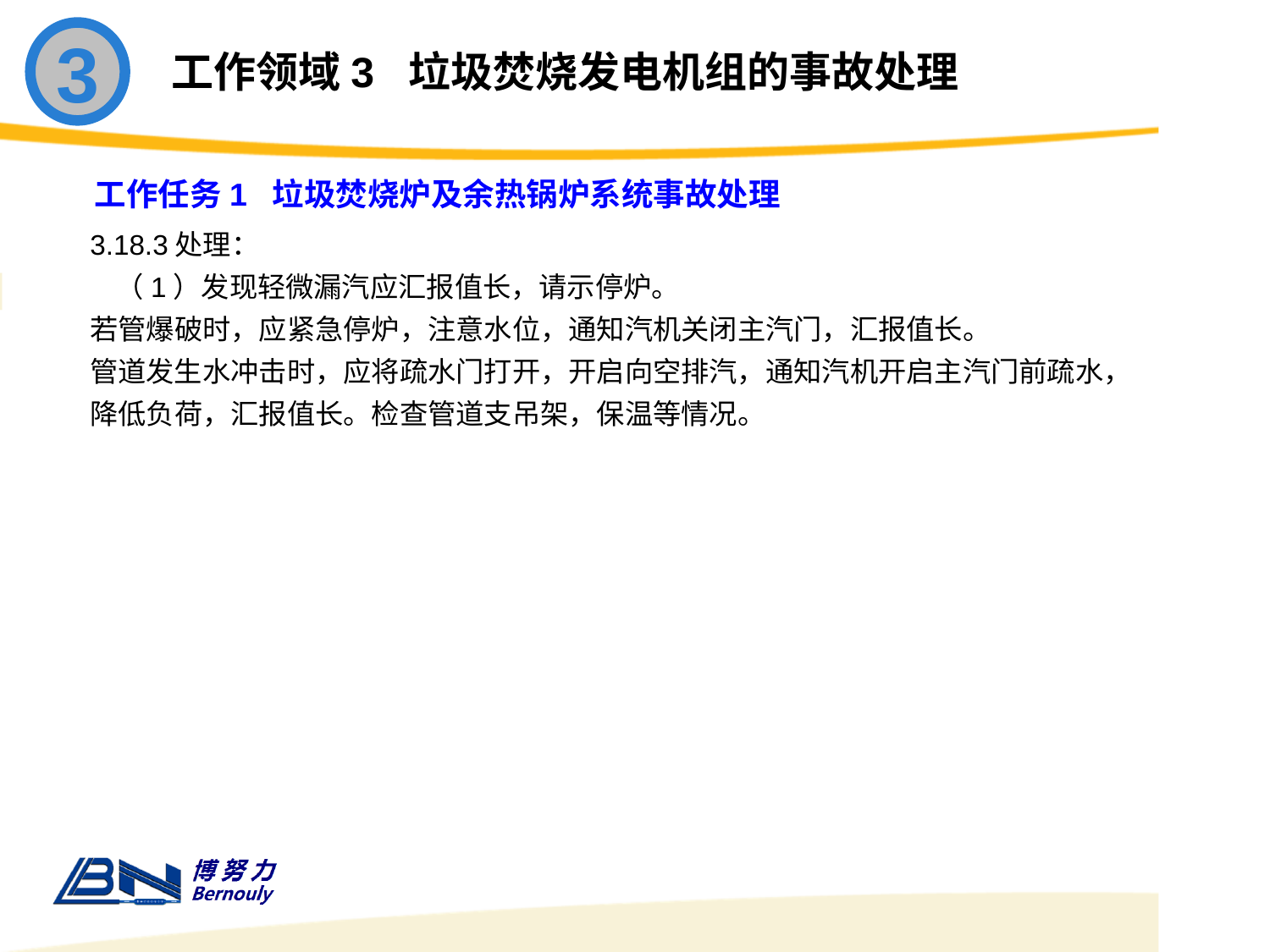

3
工作领域3  垃圾焚烧发电机组的事故处理
工作任务1  垃圾焚烧炉及余热锅炉系统事故处理
3.18.3处理：
   （1）发现轻微漏汽应汇报值长，请示停炉。
若管爆破时，应紧急停炉，注意水位，通知汽机关闭主汽门，汇报值长。
管道发生水冲击时，应将疏水门打开，开启向空排汽，通知汽机开启主汽门前疏水，降低负荷，汇报值长。检查管道支吊架，保温等情况。